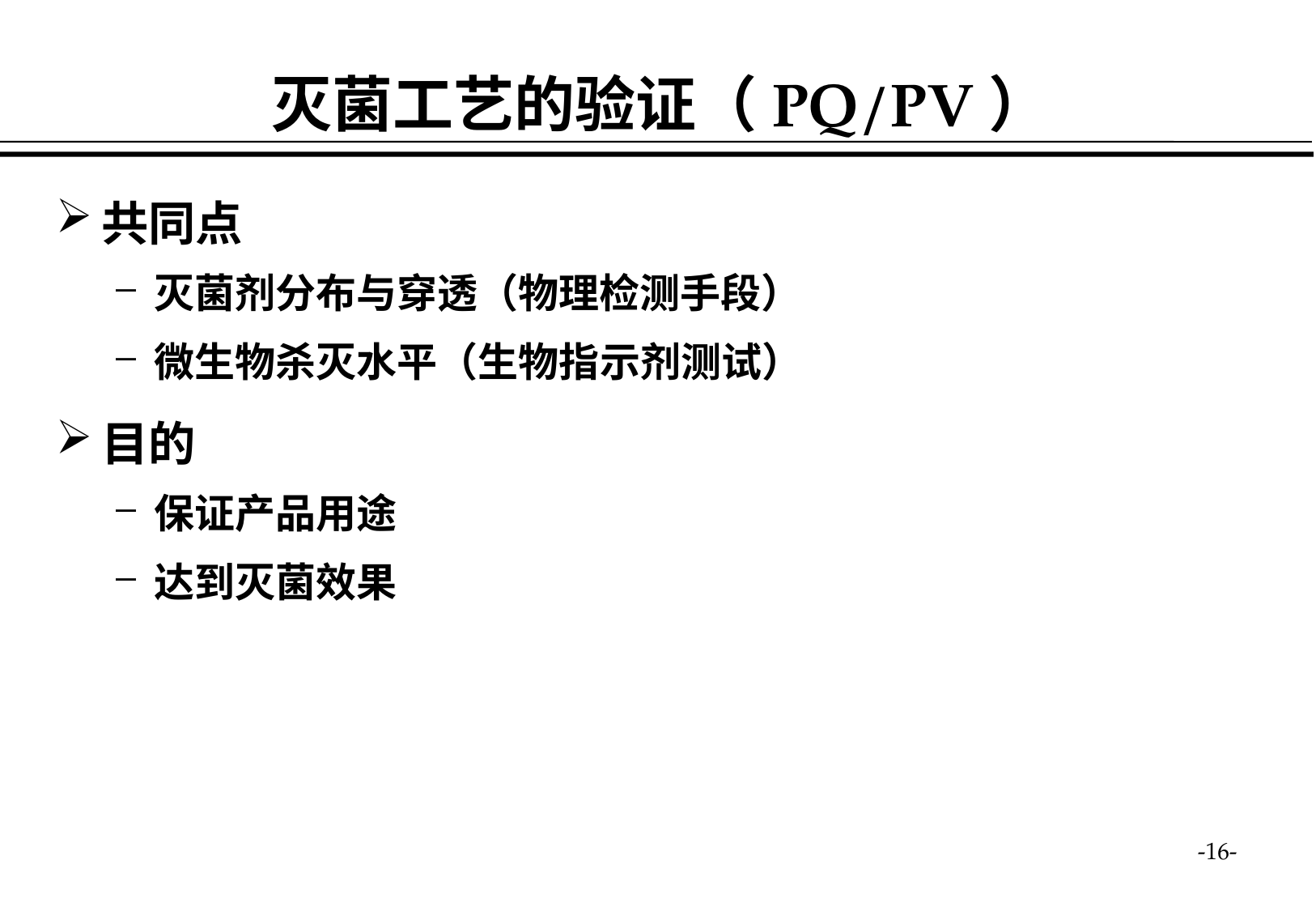

灭菌工艺的验证（PQ/PV）
共同点
灭菌剂分布与穿透（物理检测手段）
微生物杀灭水平（生物指示剂测试）
目的
保证产品用途
达到灭菌效果
-16-